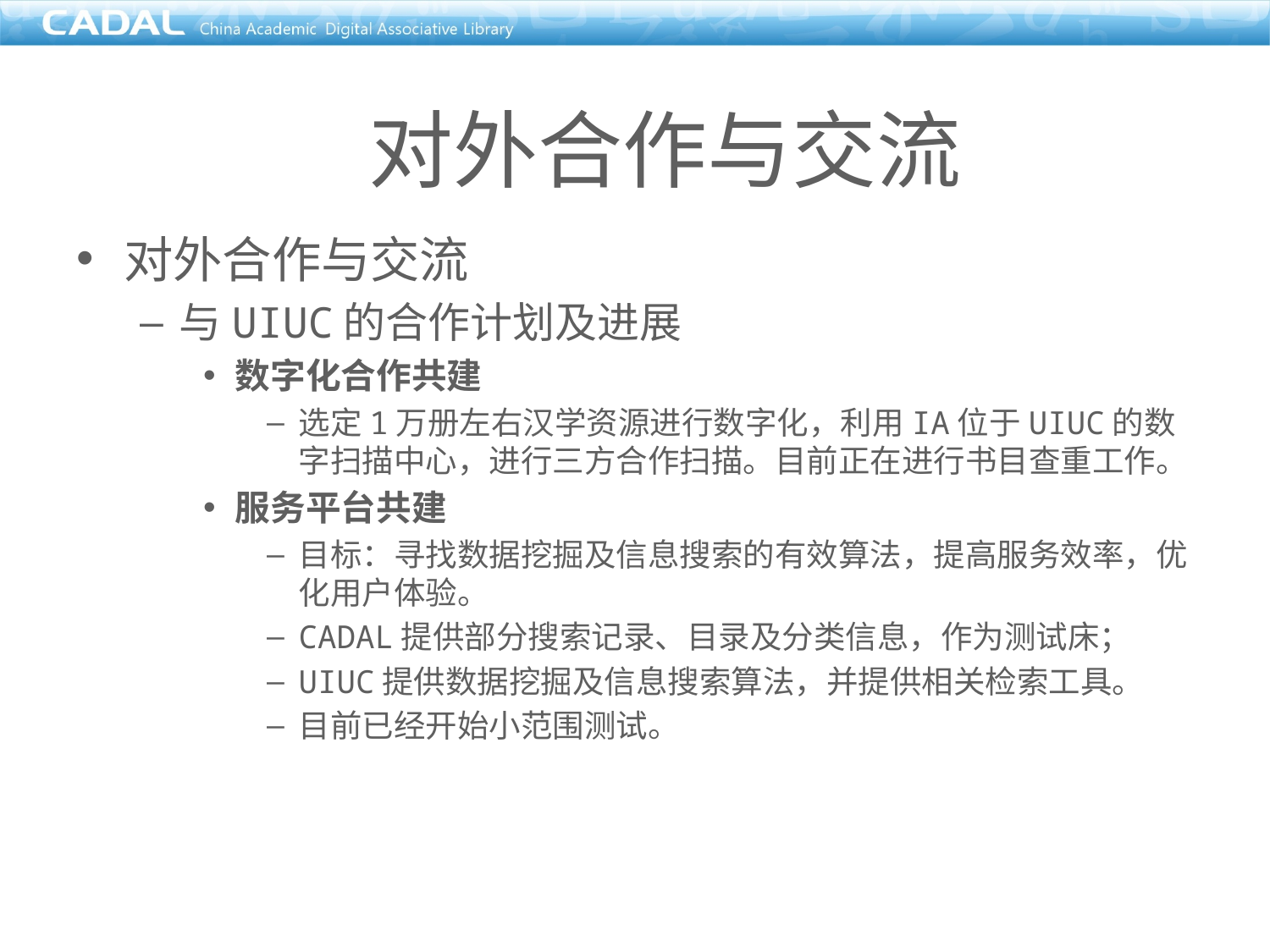

对外合作与交流
对外合作与交流
与UIUC的合作计划及进展
数字化合作共建
选定1万册左右汉学资源进行数字化，利用IA位于UIUC的数字扫描中心，进行三方合作扫描。目前正在进行书目查重工作。
服务平台共建
目标：寻找数据挖掘及信息搜索的有效算法，提高服务效率，优化用户体验。
CADAL提供部分搜索记录、目录及分类信息，作为测试床；
UIUC提供数据挖掘及信息搜索算法，并提供相关检索工具。
目前已经开始小范围测试。